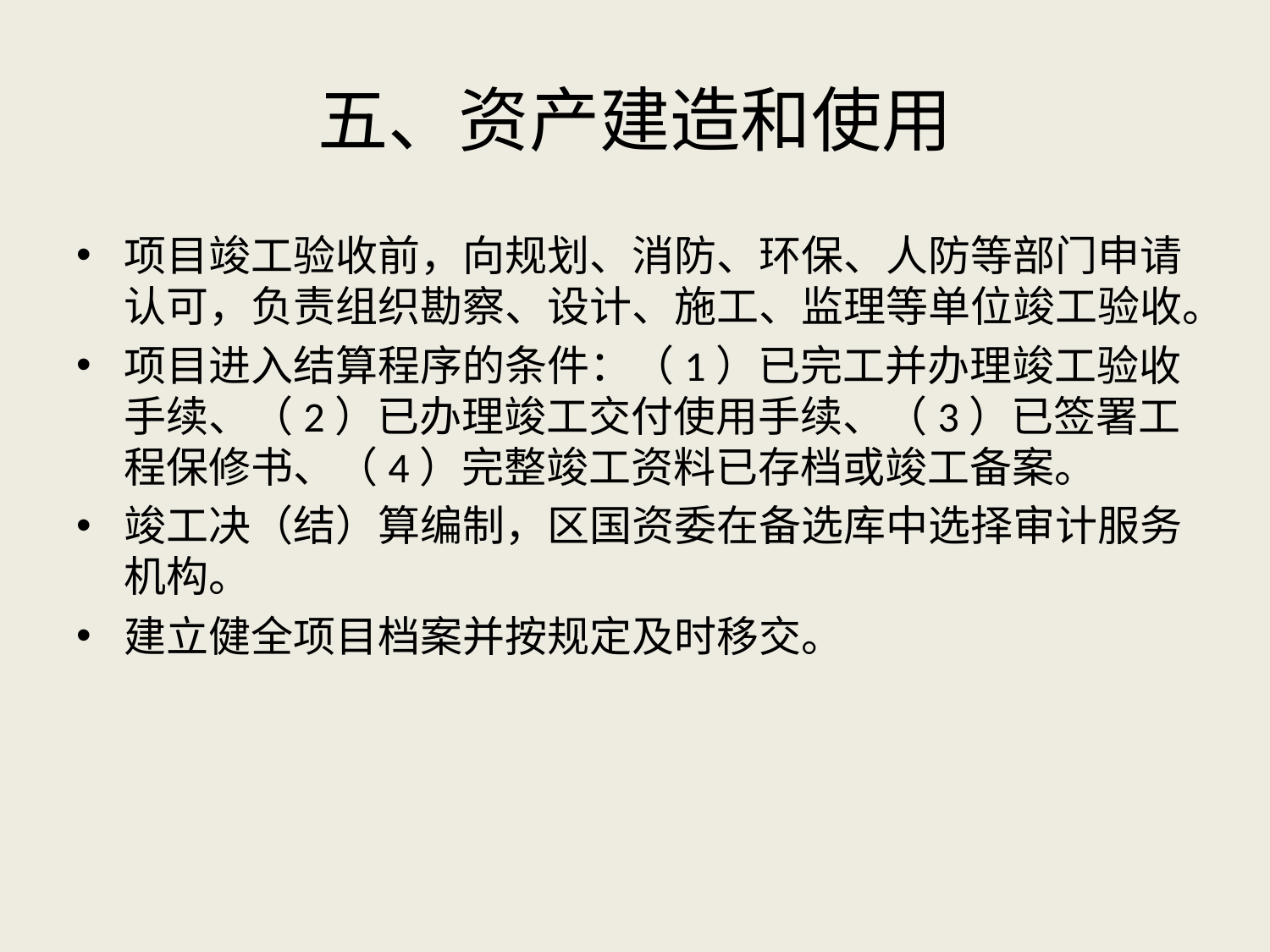

# 五、资产建造和使用
项目竣工验收前，向规划、消防、环保、人防等部门申请认可，负责组织勘察、设计、施工、监理等单位竣工验收。
项目进入结算程序的条件：（1）已完工并办理竣工验收手续、（2）已办理竣工交付使用手续、（3）已签署工程保修书、（4）完整竣工资料已存档或竣工备案。
竣工决（结）算编制，区国资委在备选库中选择审计服务机构。
建立健全项目档案并按规定及时移交。